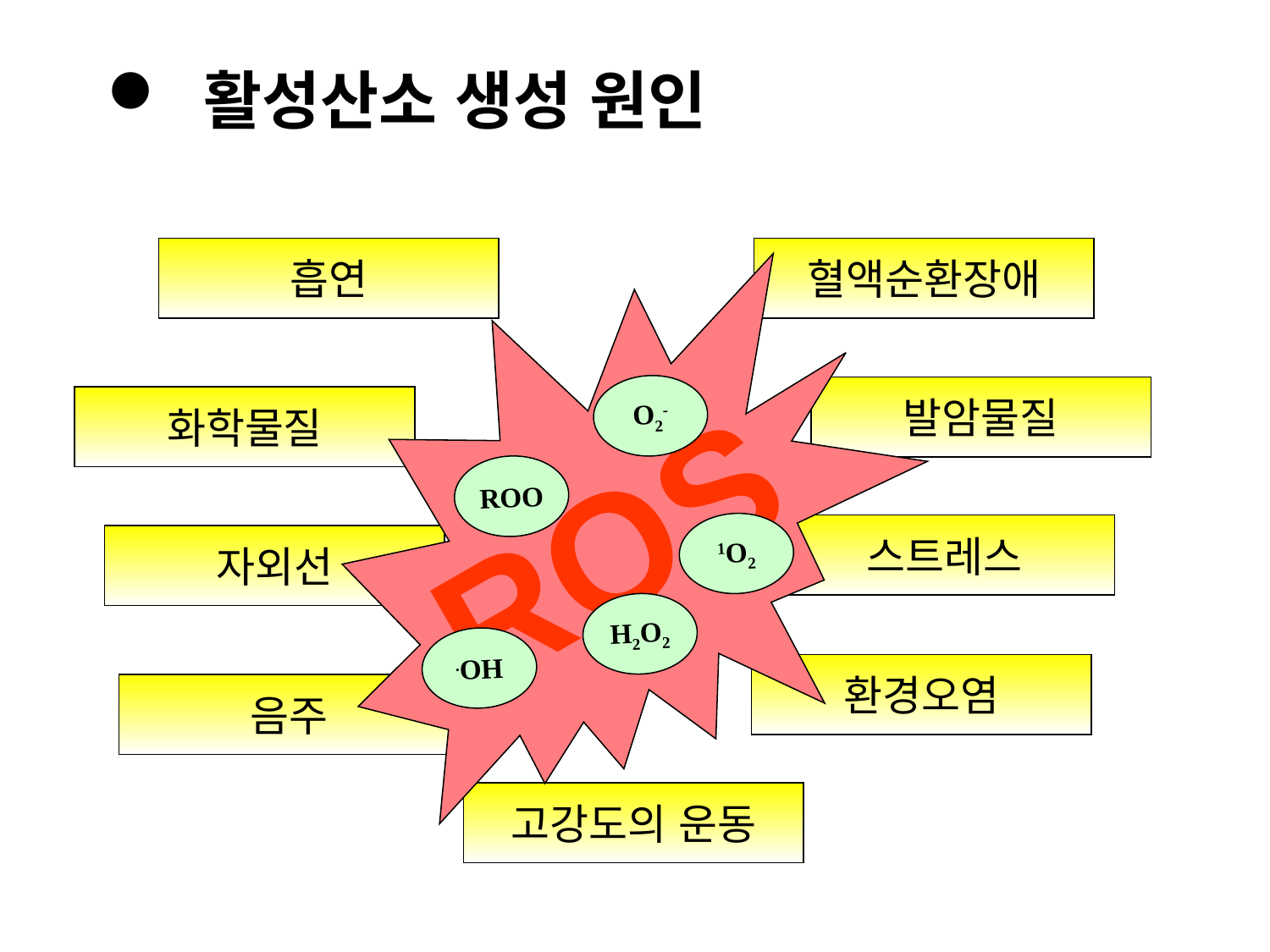

활성산소 생성 원인
흡연

O2-
ROS
ROO
1O2
H2O2
.OH
혈액순환장애
발암물질
화학물질
스트레스
자외선
환경오염
음주
고강도의 운동